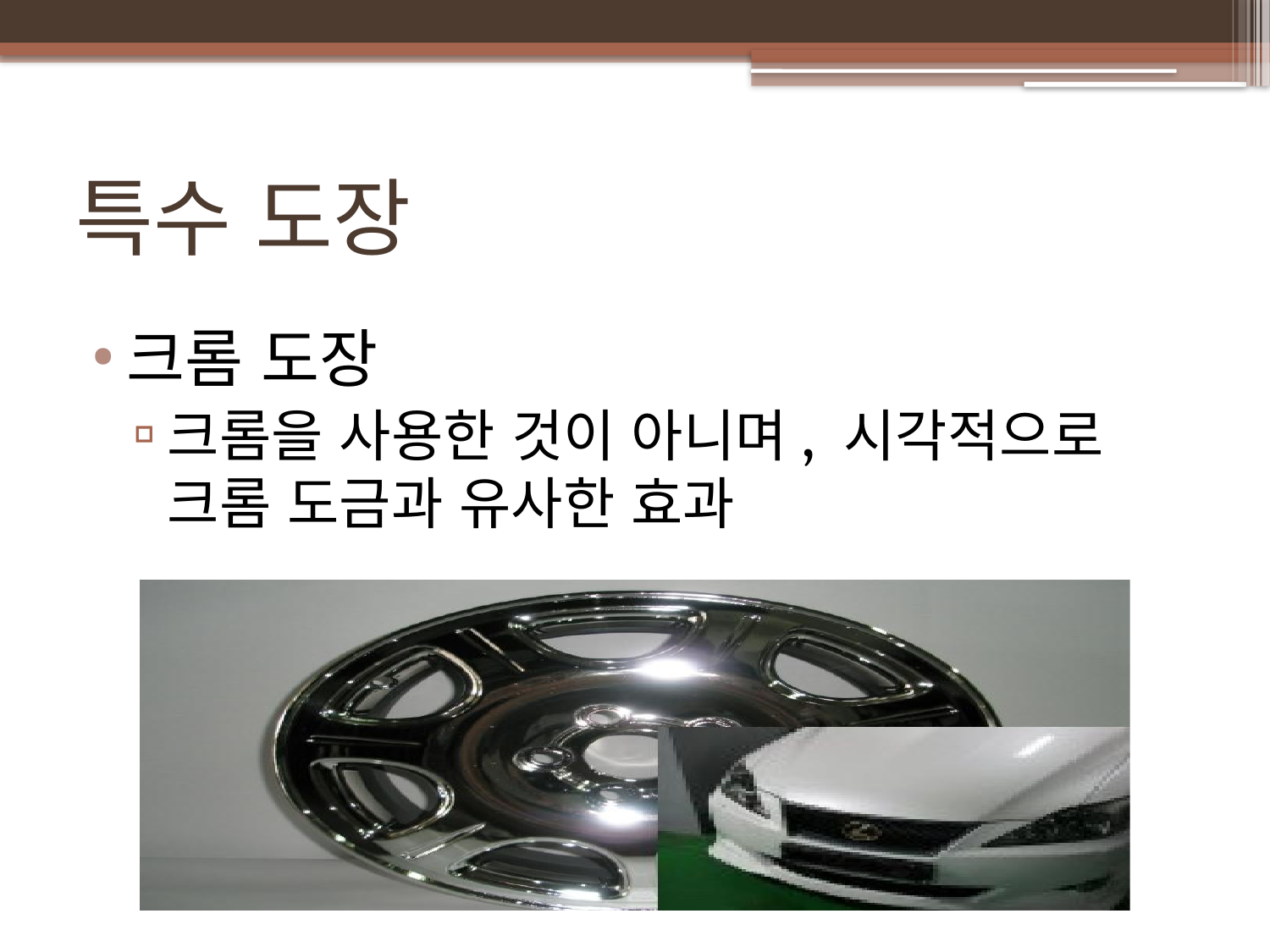

# 특수 도장
크롬 도장
크롬을 사용한 것이 아니며, 시각적으로 크롬 도금과 유사한 효과